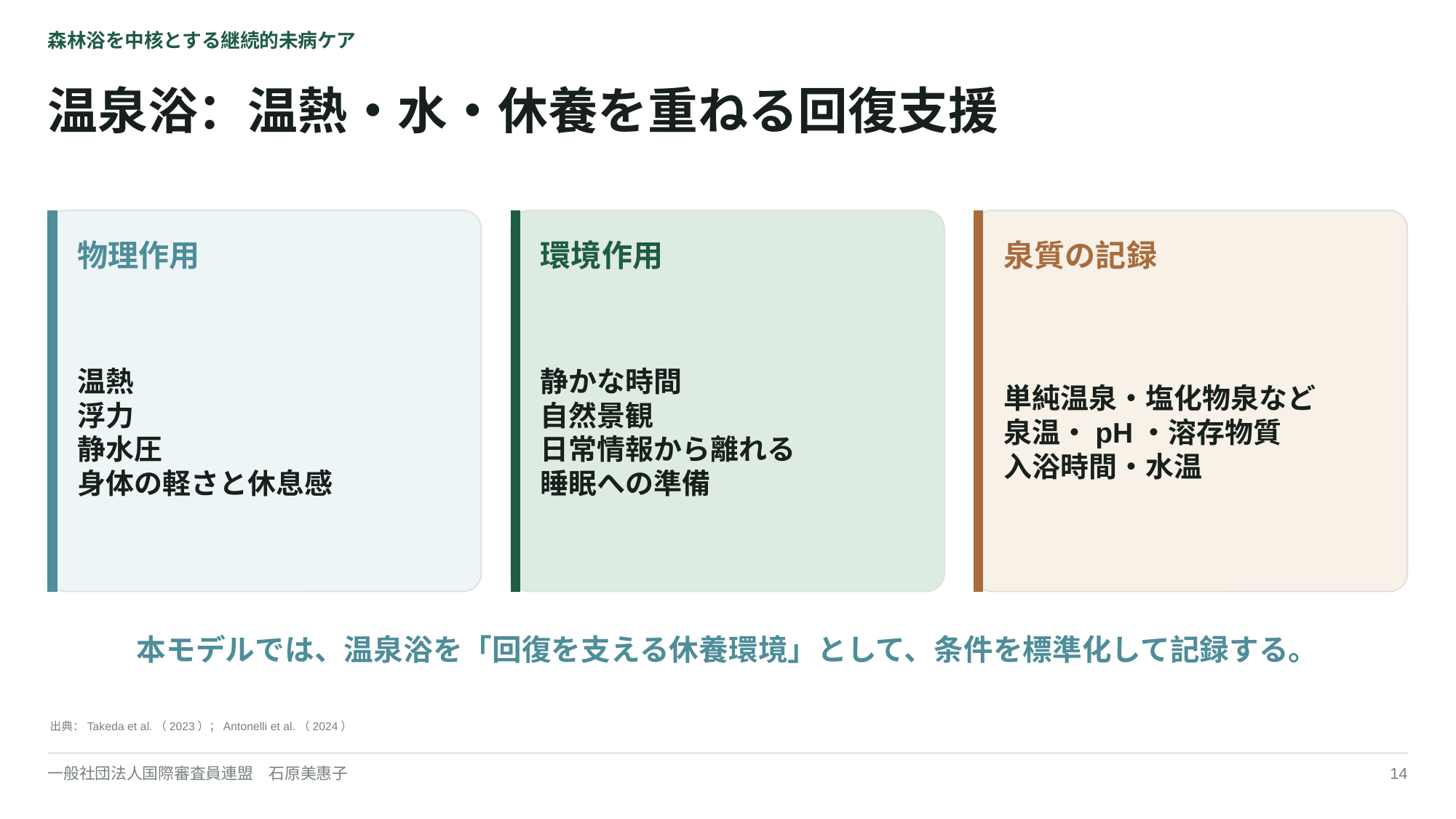

森林浴を中核とする継続的未病ケア
温泉浴：温熱・水・休養を重ねる回復支援

物理作用
環境作用
泉質の記録
温熱
浮力
静水圧
身体の軽さと休息感
静かな時間
自然景観
日常情報から離れる
睡眠への準備
単純温泉・塩化物泉など
泉温・pH・溶存物質
入浴時間・水温
本モデルでは、温泉浴を「回復を支える休養環境」として、条件を標準化して記録する。
出典：Takeda et al.（2023）；Antonelli et al.（2024）

一般社団法人国際審査員連盟　石原美惠子
14